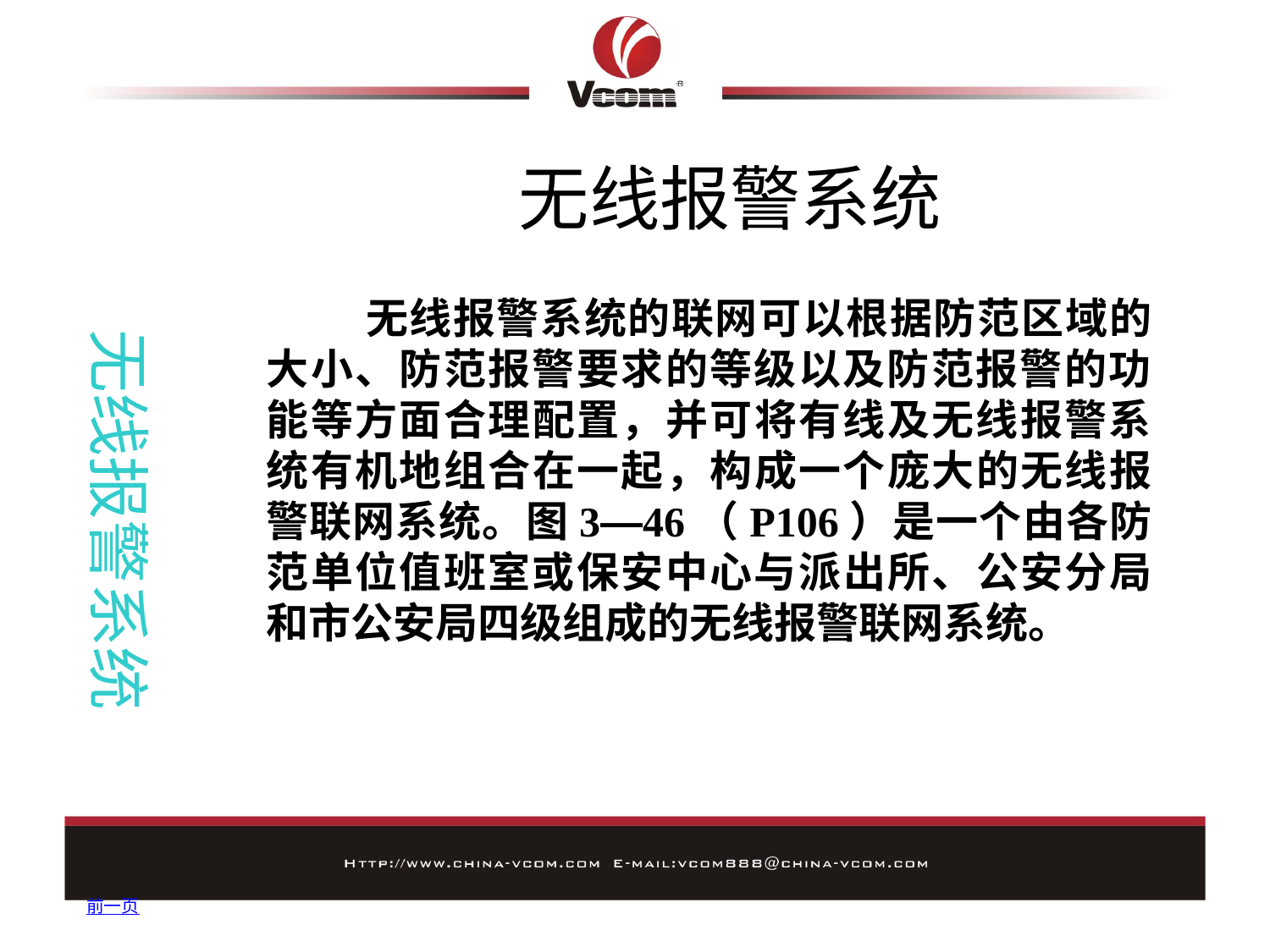

无线报警系统
        无线报警系统的联网可以根据防范区域的大小、防范报警要求的等级以及防范报警的功能等方面合理配置，并可将有线及无线报警系统有机地组合在一起，构成一个庞大的无线报警联网系统。图3—46（P106）是一个由各防范单位值班室或保安中心与派出所、公安分局和市公安局四级组成的无线报警联网系统。
无线报警系统
前一页